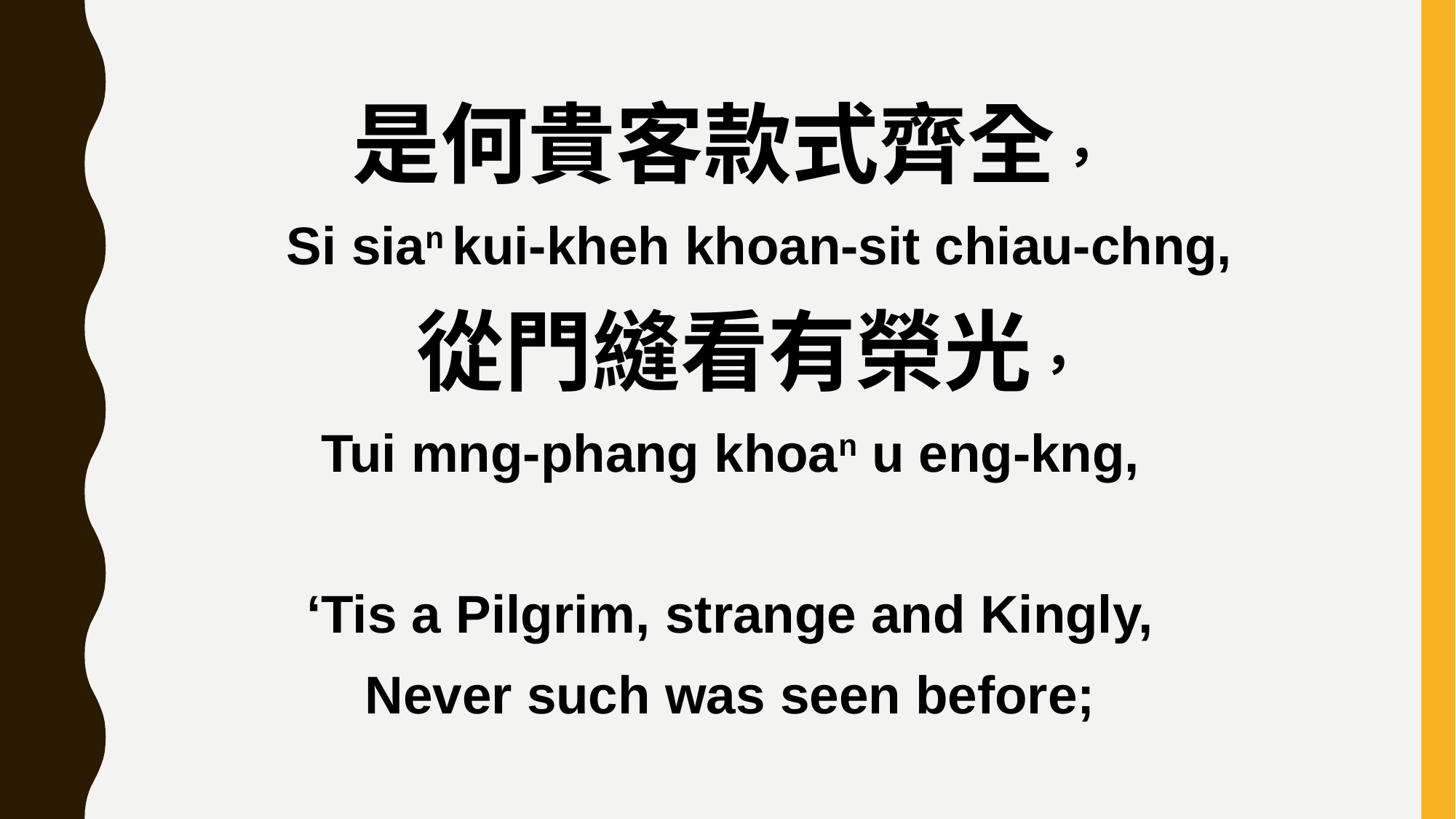

是何貴客款式齊全，
    Si sian kui-kheh khoan-sit chiau-chng,
 從門縫看有榮光，
Tui mng-phang khoan u eng-kng,

‘Tis a Pilgrim, strange and Kingly,
Never such was seen before;